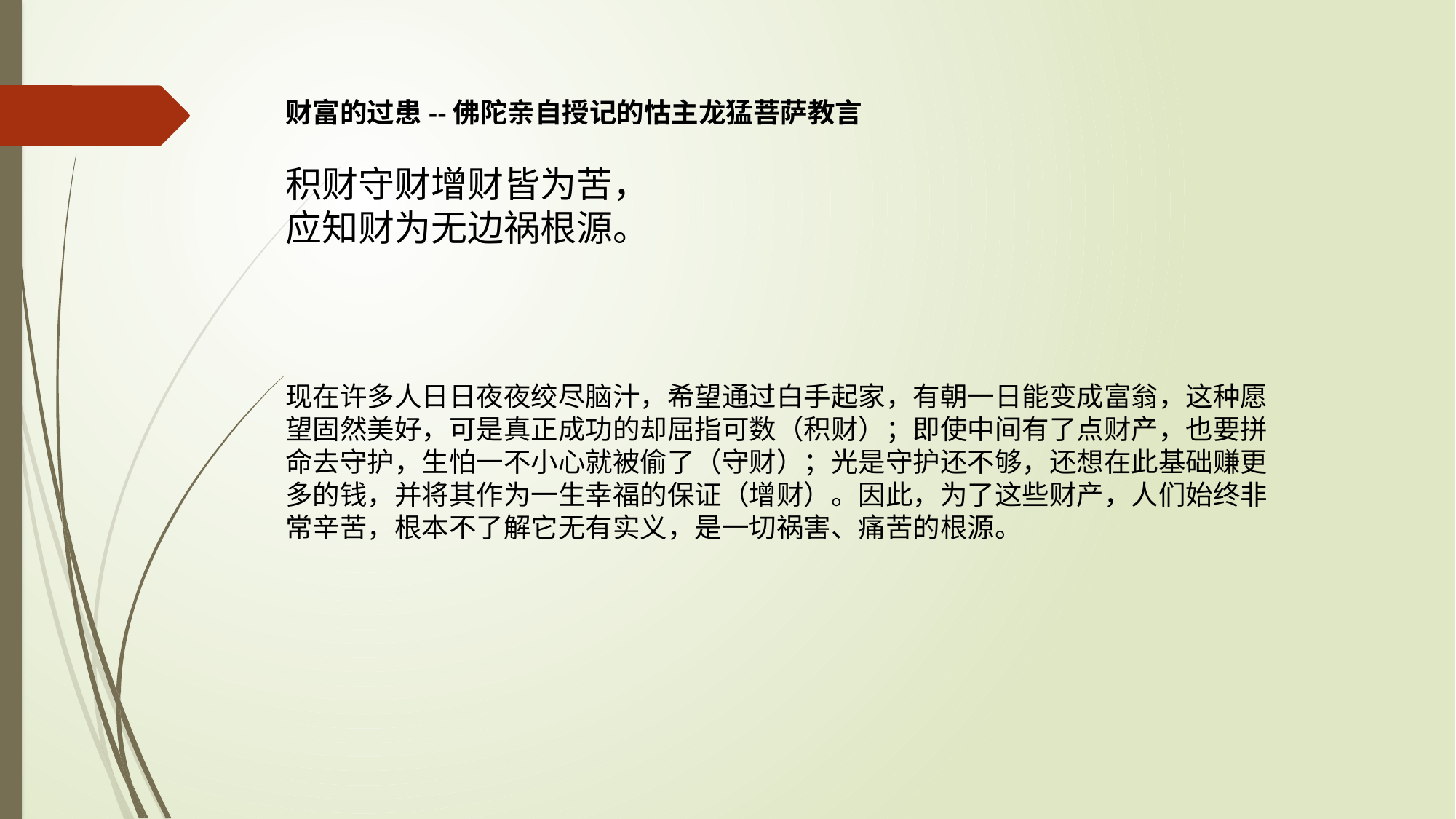

财富的过患--佛陀亲自授记的怙主龙猛菩萨教言

积财守财增财皆为苦，
应知财为无边祸根源。

现在许多人日日夜夜绞尽脑汁，希望通过白手起家，有朝一日能变成富翁，这种愿望固然美好，可是真正成功的却屈指可数（积财）；即使中间有了点财产，也要拼命去守护，生怕一不小心就被偷了（守财）；光是守护还不够，还想在此基础赚更多的钱，并将其作为一生幸福的保证（增财）。因此，为了这些财产，人们始终非常辛苦，根本不了解它无有实义，是一切祸害、痛苦的根源。